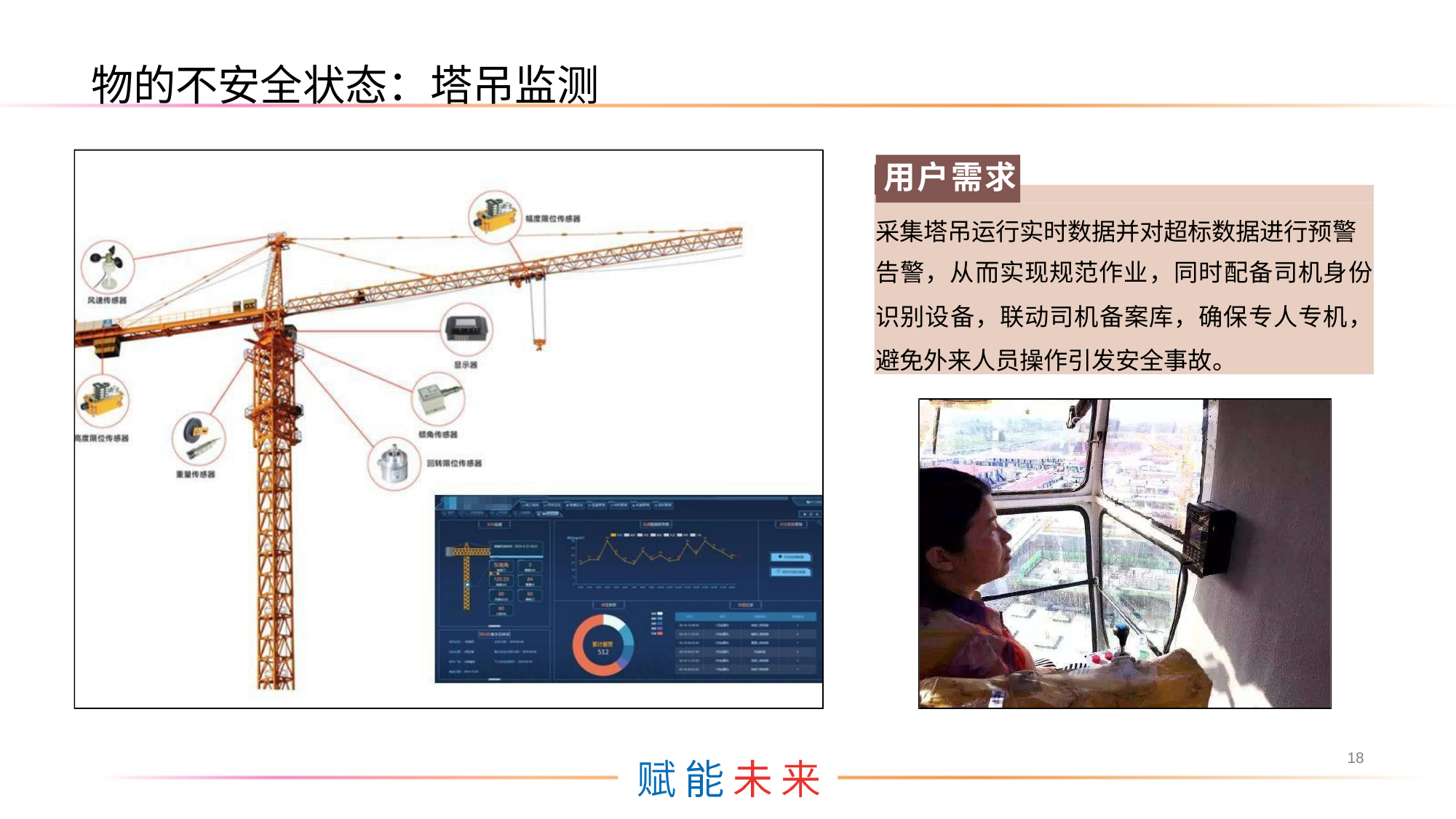

物的不安全状态：塔吊监测

用户需求

采集塔吊运行实时数据并对超标数据进行预警 告警，从而实现规范作业，同时配备司机身份
识别设备，联动司机备案库，确保专人专机， 避免外来人员操作引发安全事故。

18